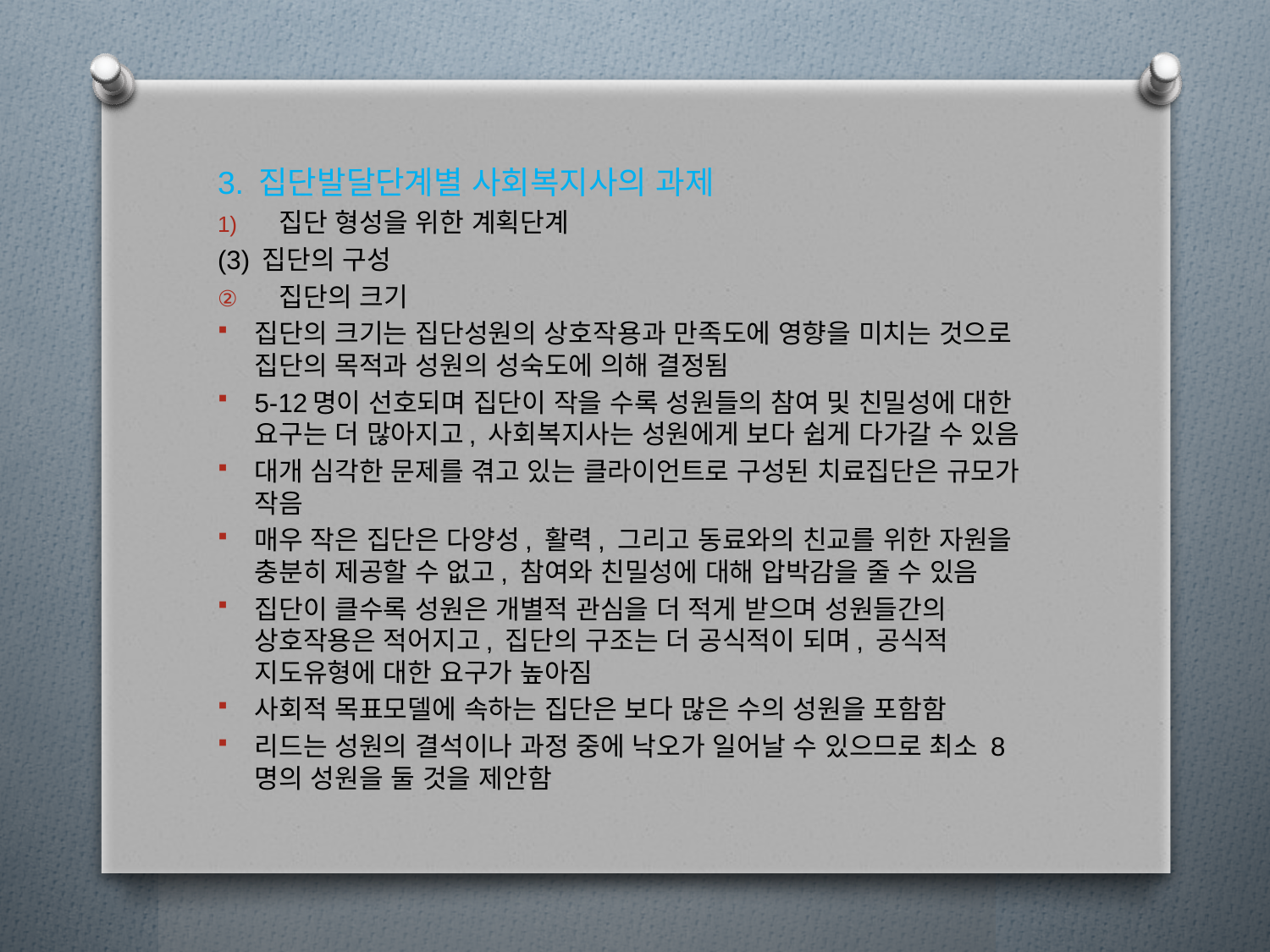

3. 집단발달단계별 사회복지사의 과제
집단 형성을 위한 계획단계
(3) 집단의 구성
집단의 크기
집단의 크기는 집단성원의 상호작용과 만족도에 영향을 미치는 것으로 집단의 목적과 성원의 성숙도에 의해 결정됨
5-12명이 선호되며 집단이 작을 수록 성원들의 참여 및 친밀성에 대한 요구는 더 많아지고, 사회복지사는 성원에게 보다 쉽게 다가갈 수 있음
대개 심각한 문제를 겪고 있는 클라이언트로 구성된 치료집단은 규모가 작음
매우 작은 집단은 다양성, 활력, 그리고 동료와의 친교를 위한 자원을 충분히 제공할 수 없고, 참여와 친밀성에 대해 압박감을 줄 수 있음
집단이 클수록 성원은 개별적 관심을 더 적게 받으며 성원들간의 상호작용은 적어지고, 집단의 구조는 더 공식적이 되며, 공식적 지도유형에 대한 요구가 높아짐
사회적 목표모델에 속하는 집단은 보다 많은 수의 성원을 포함함
리드는 성원의 결석이나 과정 중에 낙오가 일어날 수 있으므로 최소 8명의 성원을 둘 것을 제안함